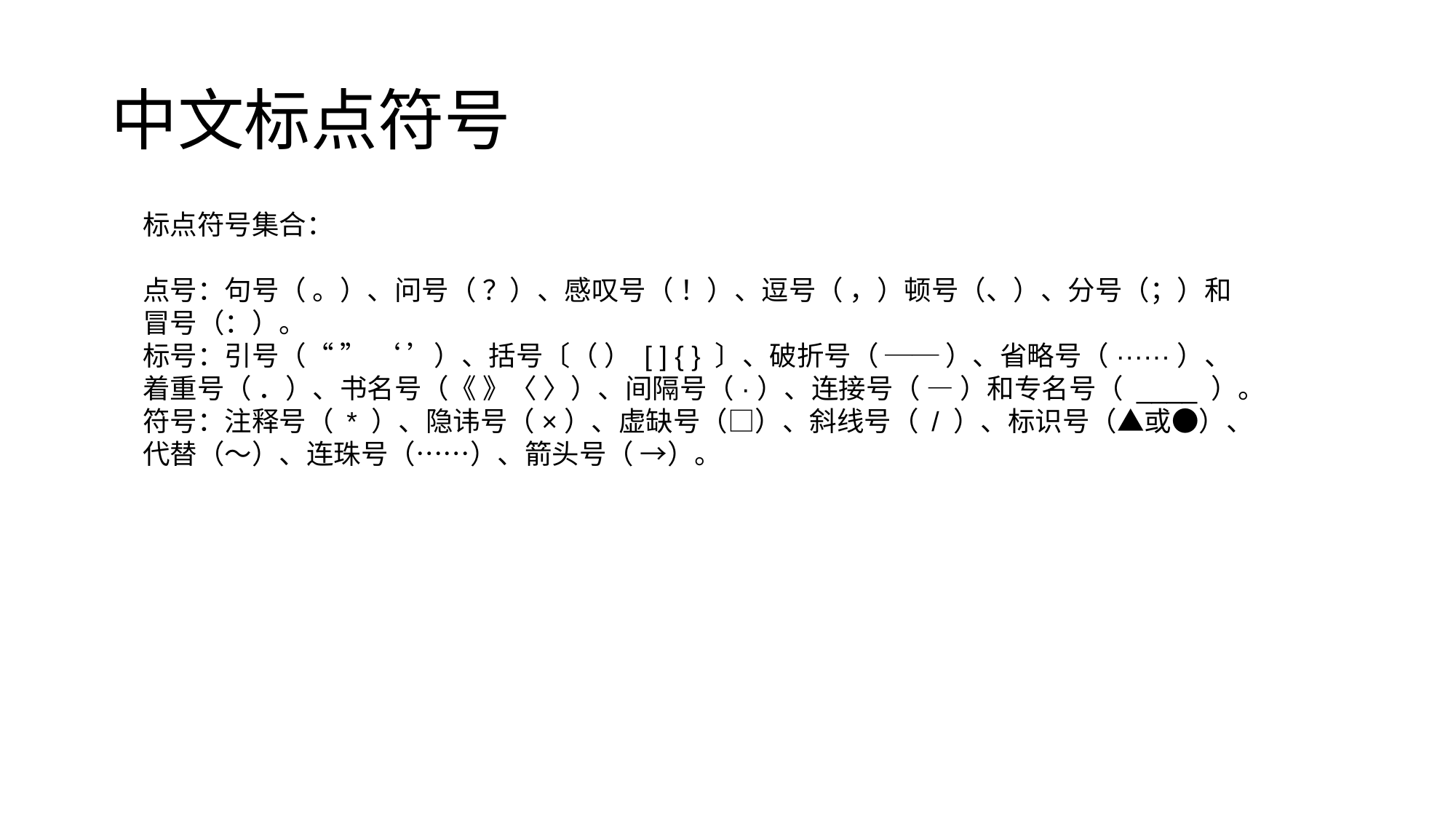

# 中文标点符号
标点符号集合：

点号：句号（ 。）、问号（ ？）、感叹号（ ！）、逗号（ ，）顿号（、）、分号（；）和冒号（：）。
标号：引号（“ ” ‘ ’）、括号〔（ ） [ ] { } 〕、破折号（ ── ）、省略号（······）、着重号（ ．）、书名号（《 》〈 〉）、间隔号（·）、连接号（ — ）和专名号（ ____ ）。
符号：注释号（ * ）、隐讳号（×）、虚缺号（□）、斜线号（ / ）、标识号（▲或●）、代替（～）、连珠号（……）、箭头号（ →）。